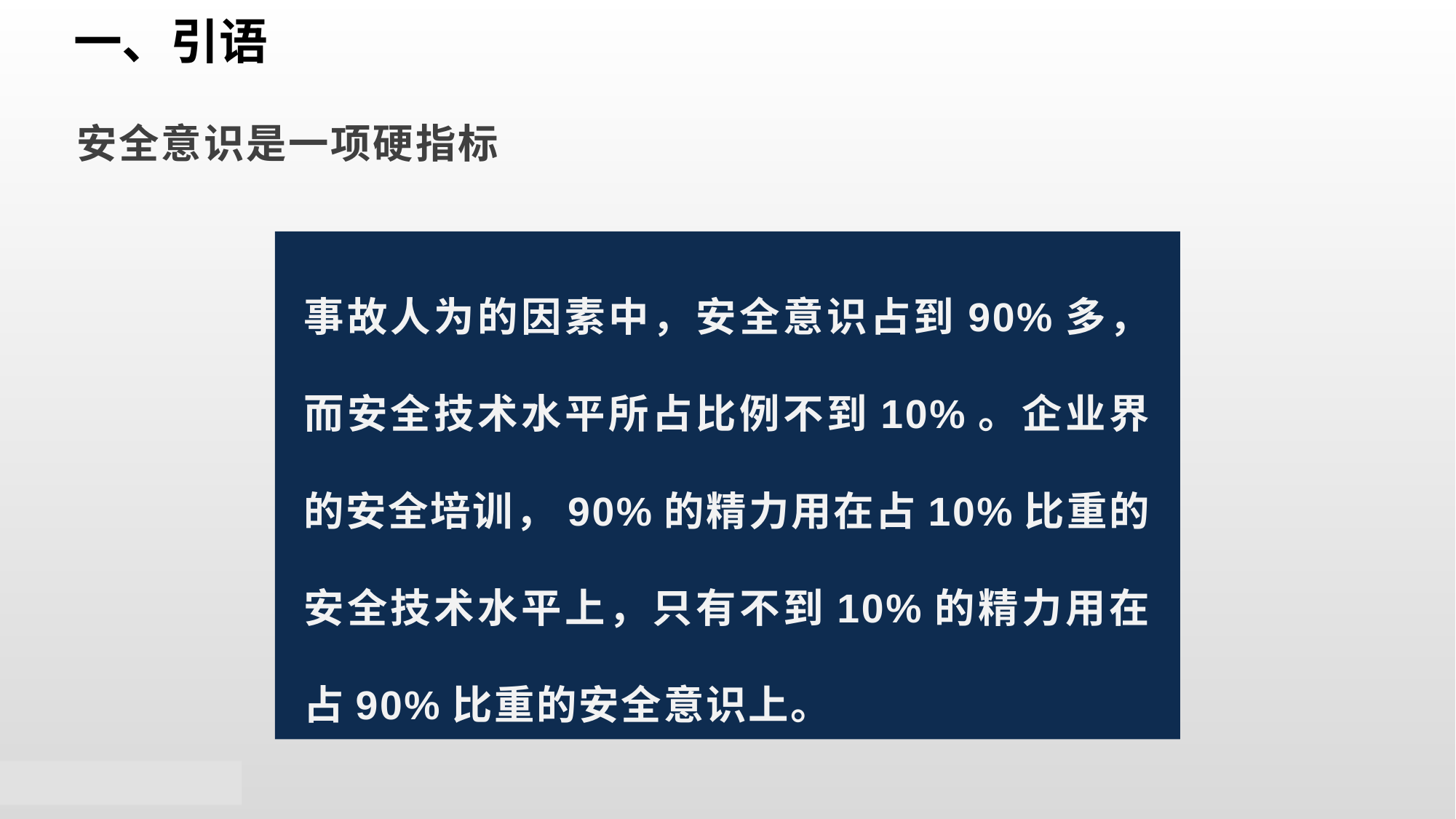

一、引语
安全意识是一项硬指标
事故人为的因素中，安全意识占到90%多，而安全技术水平所占比例不到10%。企业界的安全培训，90%的精力用在占10%比重的安全技术水平上，只有不到10%的精力用在占90%比重的安全意识上。